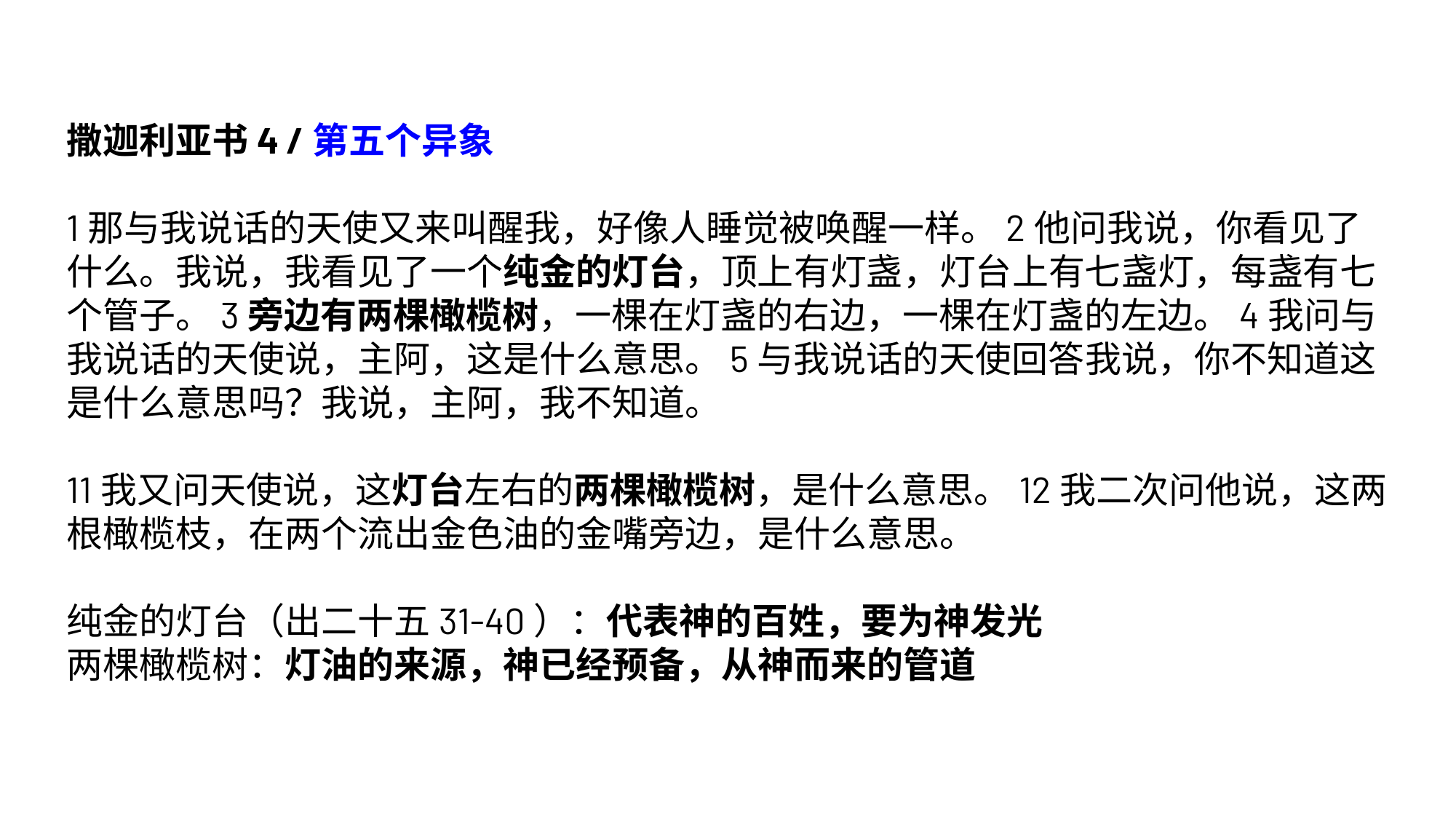

撒迦利亚书4 /第五个异象

1那与我说话的天使又来叫醒我，好像人睡觉被唤醒一样。2他问我说，你看见了什么。我说，我看见了一个纯金的灯台，顶上有灯盏，灯台上有七盏灯，每盏有七个管子。3旁边有两棵橄榄树，一棵在灯盏的右边，一棵在灯盏的左边。4我问与我说话的天使说，主阿，这是什么意思。5与我说话的天使回答我说，你不知道这是什么意思吗？我说，主阿，我不知道。

11我又问天使说，这灯台左右的两棵橄榄树，是什么意思。12我二次问他说，这两根橄榄枝，在两个流出金色油的金嘴旁边，是什么意思。

纯金的灯台（出二十五31-40）：代表神的百姓，要为神发光
两棵橄榄树：灯油的来源，神已经预备，从神而来的管道